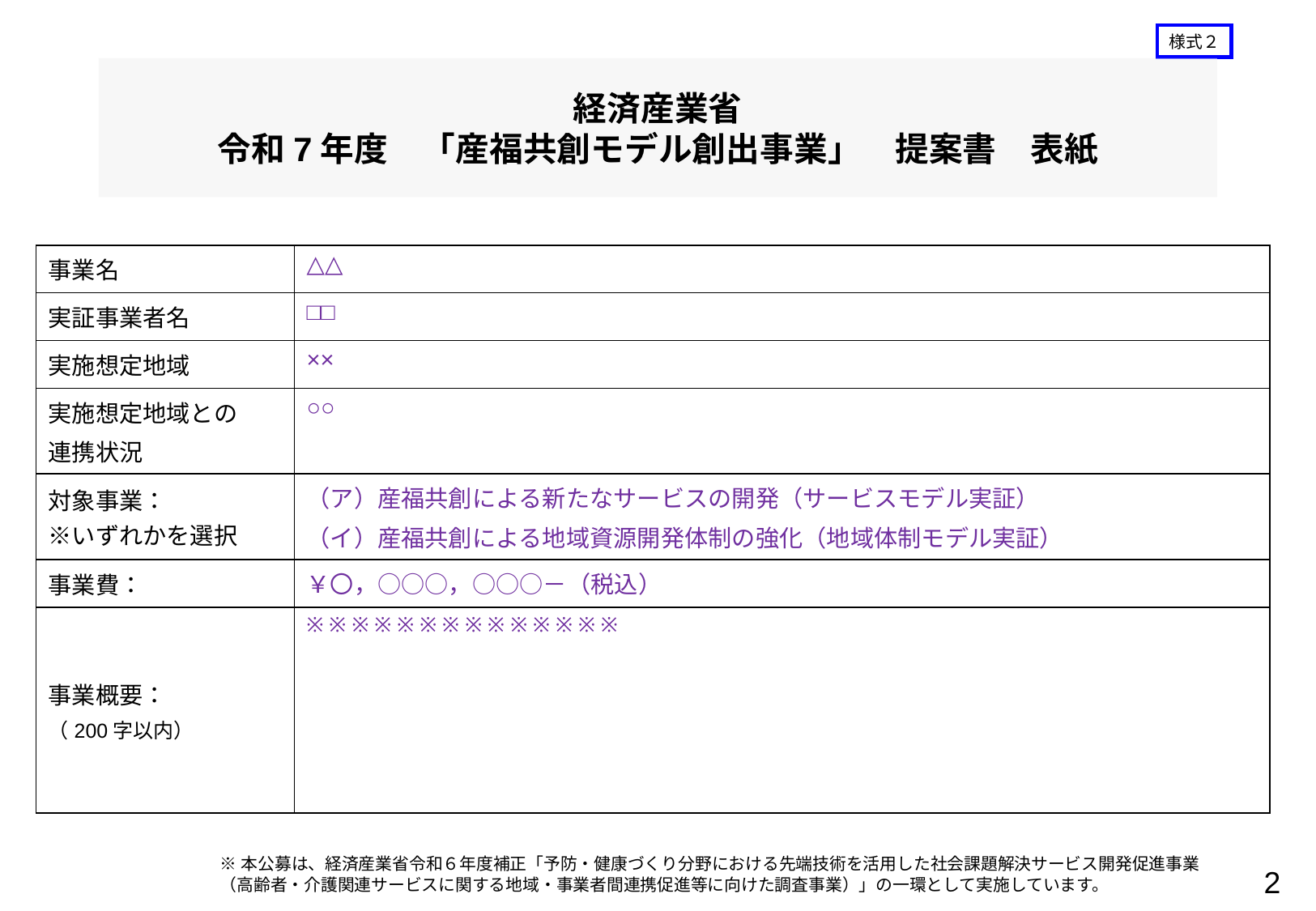

| 事業名 | △△ |
| --- | --- |
| 実証事業者名 | □□ |
| 実施想定地域 | ×× |
| 実施想定地域との 連携状況 | ○○ |
| 対象事業： ※いずれかを選択 | （ア）産福共創による新たなサービスの開発（サービスモデル実証） （イ）産福共創による地域資源開発体制の強化（地域体制モデル実証） |
| 事業費： | ￥〇，○○○，○○○－（税込） |
| 事業概要： （200字以内） | ※ ※ ※ ※ ※ ※ ※ ※ ※ ※ ※ ※ ※ ※ |
※本公募は、経済産業省令和６年度補正「予防・健康づくり分野における先端技術を活用した社会課題解決サービス開発促進事業（高齢者・介護関連サービスに関する地域・事業者間連携促進等に向けた調査事業）」の一環として実施しています。